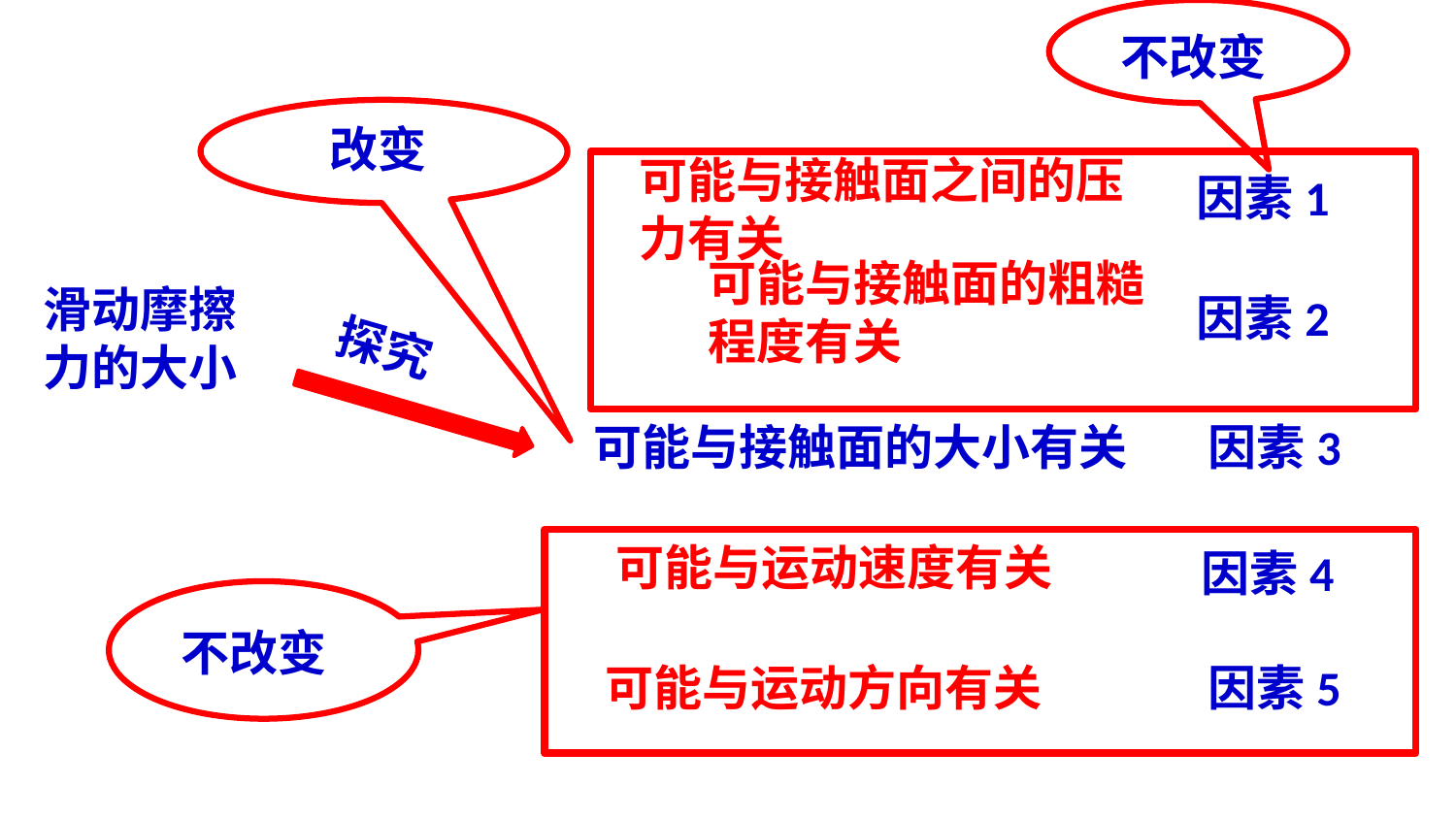

不改变

改变
可能与接触面之间的压力有关

因素1
可能与接触面的粗糙程度有关
滑动摩擦力的大小
因素2
探究

可能与接触面的大小有关
因素3

可能与运动速度有关
因素4

不改变
可能与运动方向有关
因素5